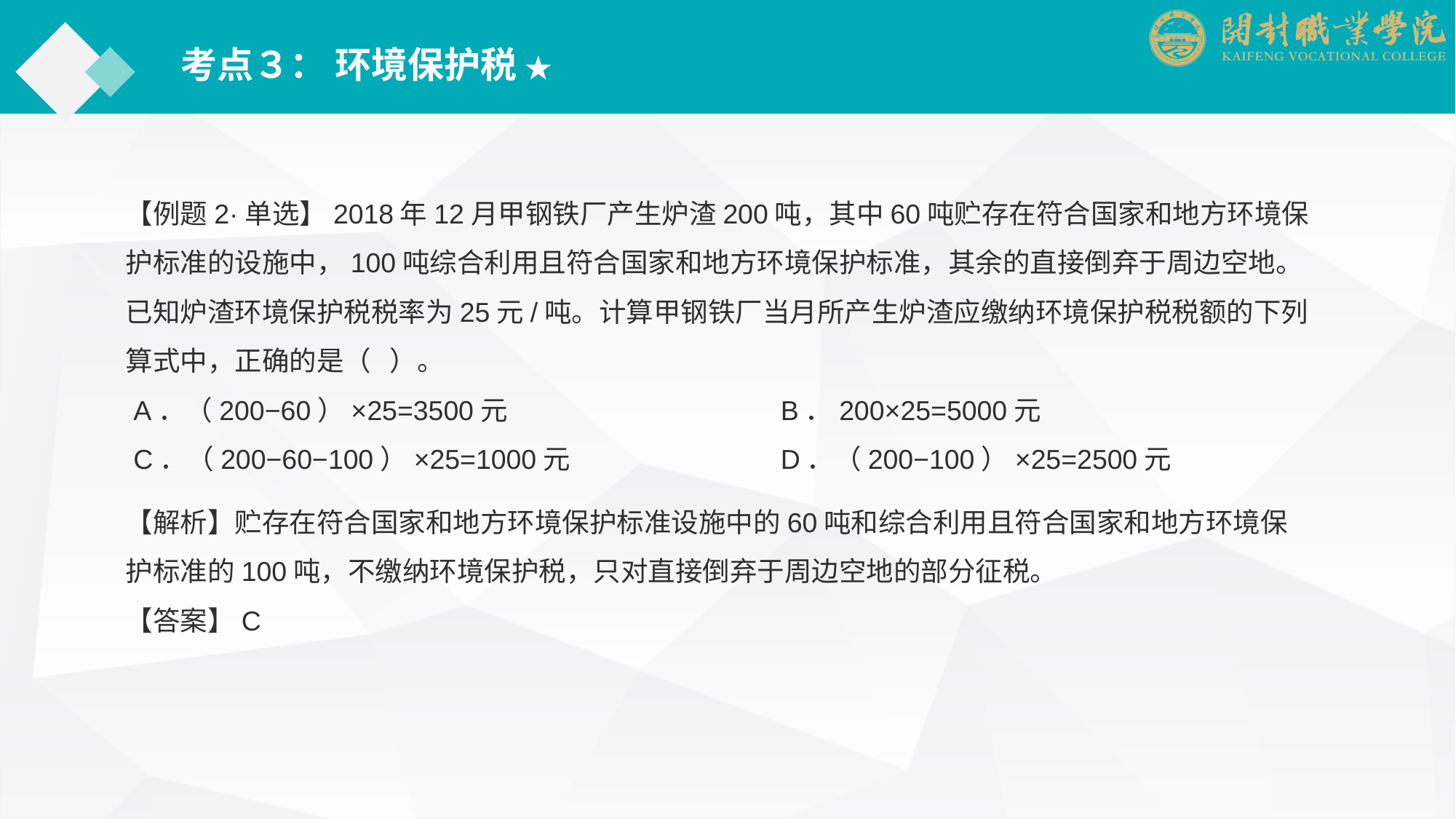

考点３： 环境保护税 ★
【例题2·单选】2018年12月甲钢铁厂产生炉渣200吨，其中60吨贮存在符合国家和地方环境保护标准的设施中，100吨综合利用且符合国家和地方环境保护标准，其余的直接倒弃于周边空地。已知炉渣环境保护税税率为25元/吨。计算甲钢铁厂当月所产生炉渣应缴纳环境保护税税额的下列算式中，正确的是（   ）。
 A．（200−60）×25=3500元			B．200×25=5000元
 C．（200−60−100）×25=1000元		D．（200−100）×25=2500元
【解析】贮存在符合国家和地方环境保护标准设施中的60吨和综合利用且符合国家和地方环境保护标准的100吨，不缴纳环境保护税，只对直接倒弃于周边空地的部分征税。
【答案】C